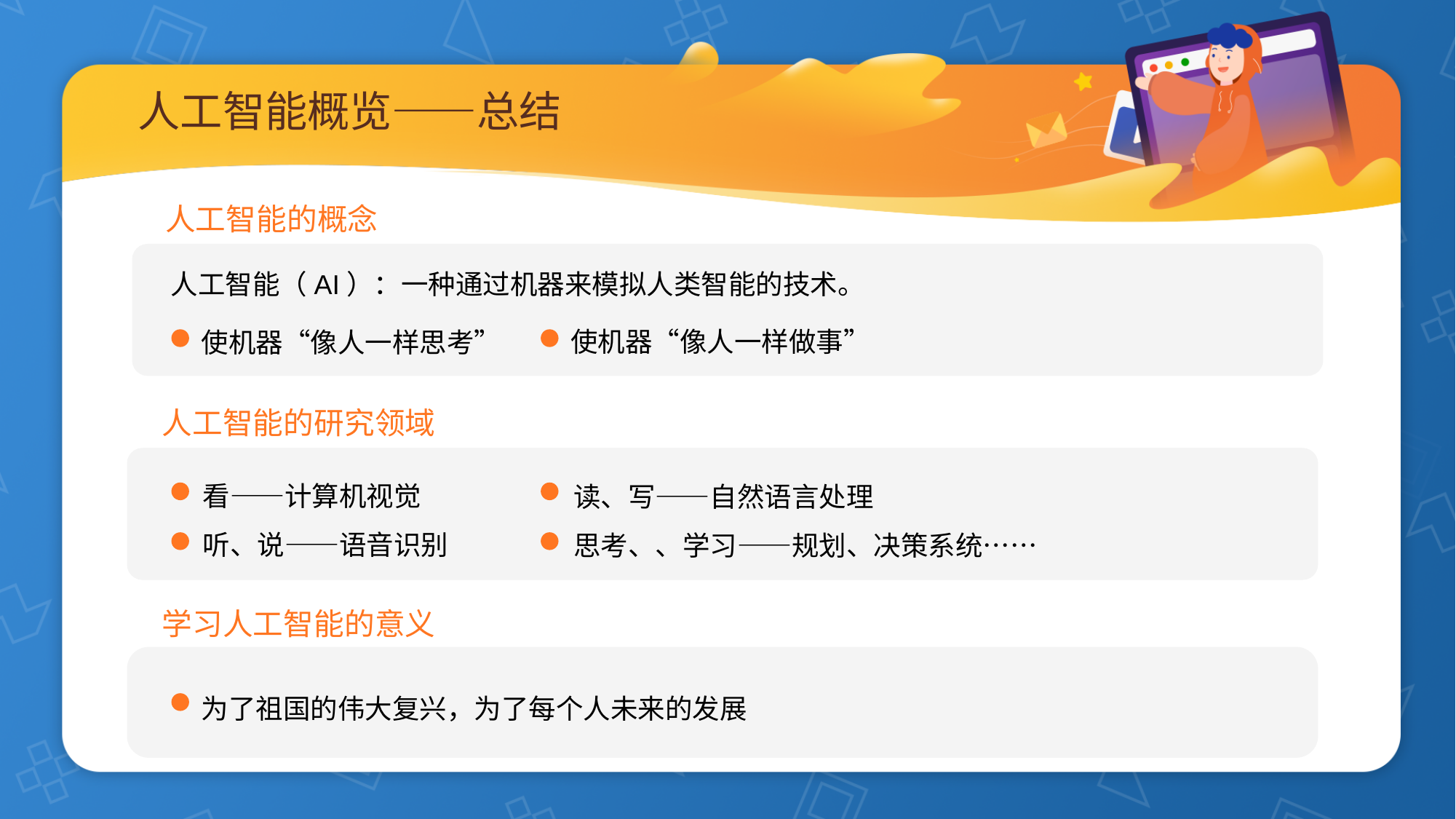

# 人工智能概览——总结
人工智能的概念

人工智能（AI）：一种通过机器来模拟人类智能的技术。
使机器“像人一样做事”
使机器“像人一样思考”

人工智能的研究领域

看——计算机视觉
听、说——语音识别
读、写——自然语言处理
思考、、学习——规划、决策系统……

学习人工智能的意义

为了祖国的伟大复兴，为了每个人未来的发展